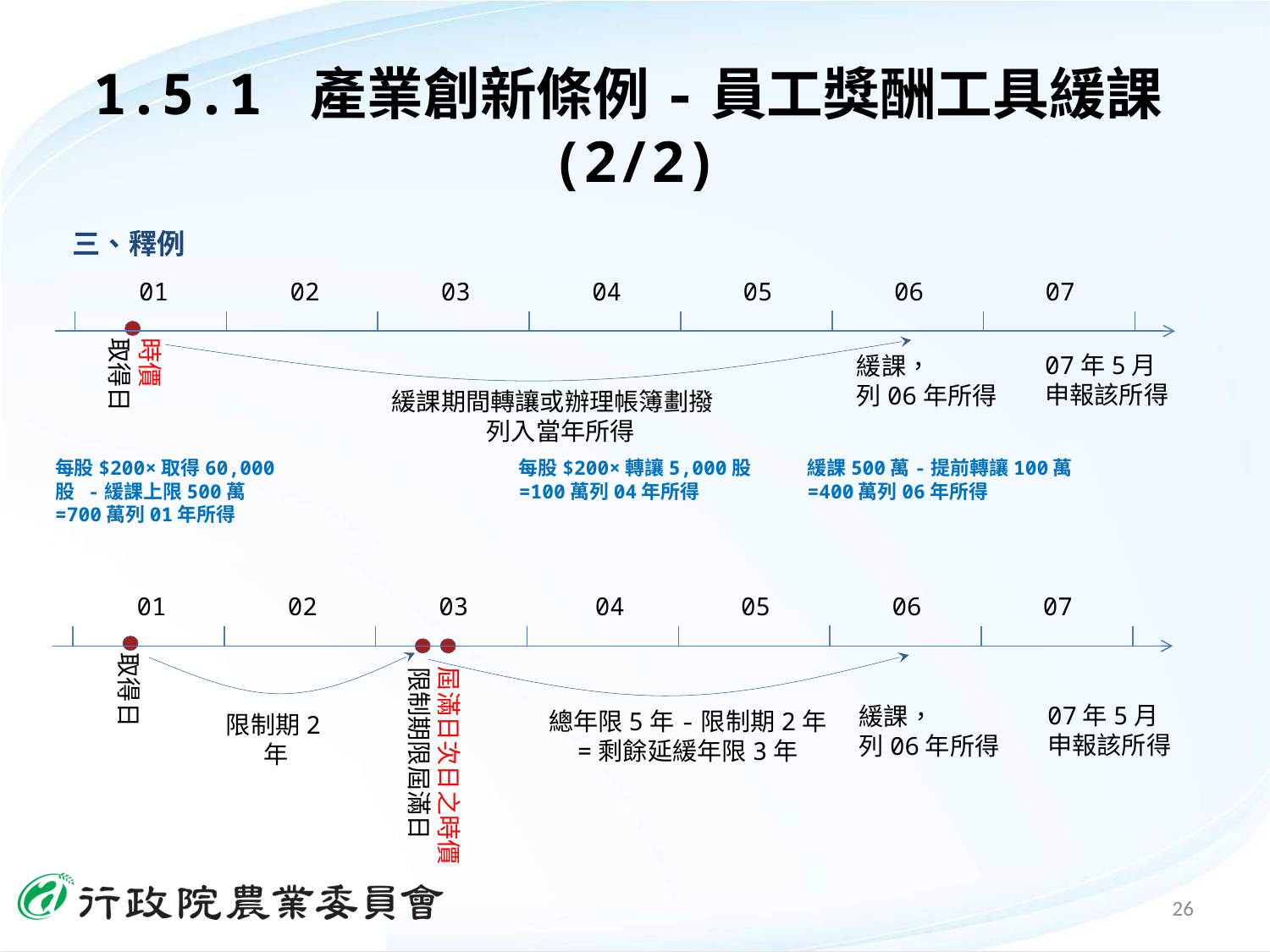

1.5.1 產業創新條例-員工獎酬工具緩課(2/2)
三、釋例

01
時價

07年5月
申報該所得
緩課，
列06年所得
02
03
04
05
06
07
每股$200×轉讓5,000股
=100萬列04年所得
每股$200×取得60,000 股  -緩課上限500萬
=700萬列01年所得
緩課期間轉讓或辦理帳簿劃撥    列入當年所得
緩課500萬-提前轉讓100萬
=400萬列06年所得

取得日
01
02
03
04
05
06
07
取得日

屆滿日次日之時價
緩課，
列06年所得
總年限5年-限制期2年
=剩餘延緩年限3年
限制期2年
07年5月
申報該所得

限制期限屆滿日
26